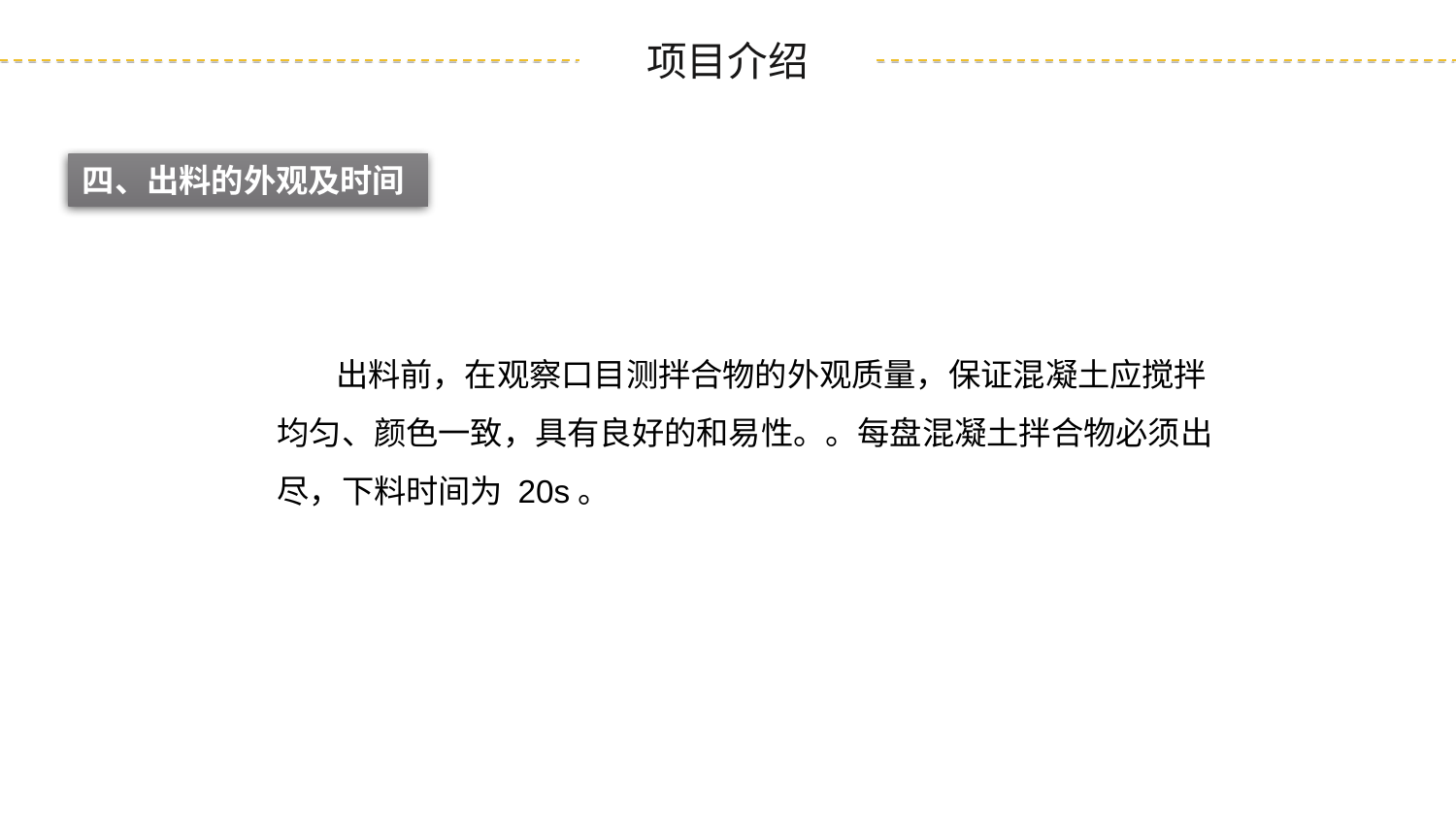

四、出料的外观及时间
       出料前，在观察口目测拌合物的外观质量，保证混凝土应搅拌均匀、颜色一致，具有良好的和易性。。每盘混凝土拌合物必须出尽，下料时间为 20s。